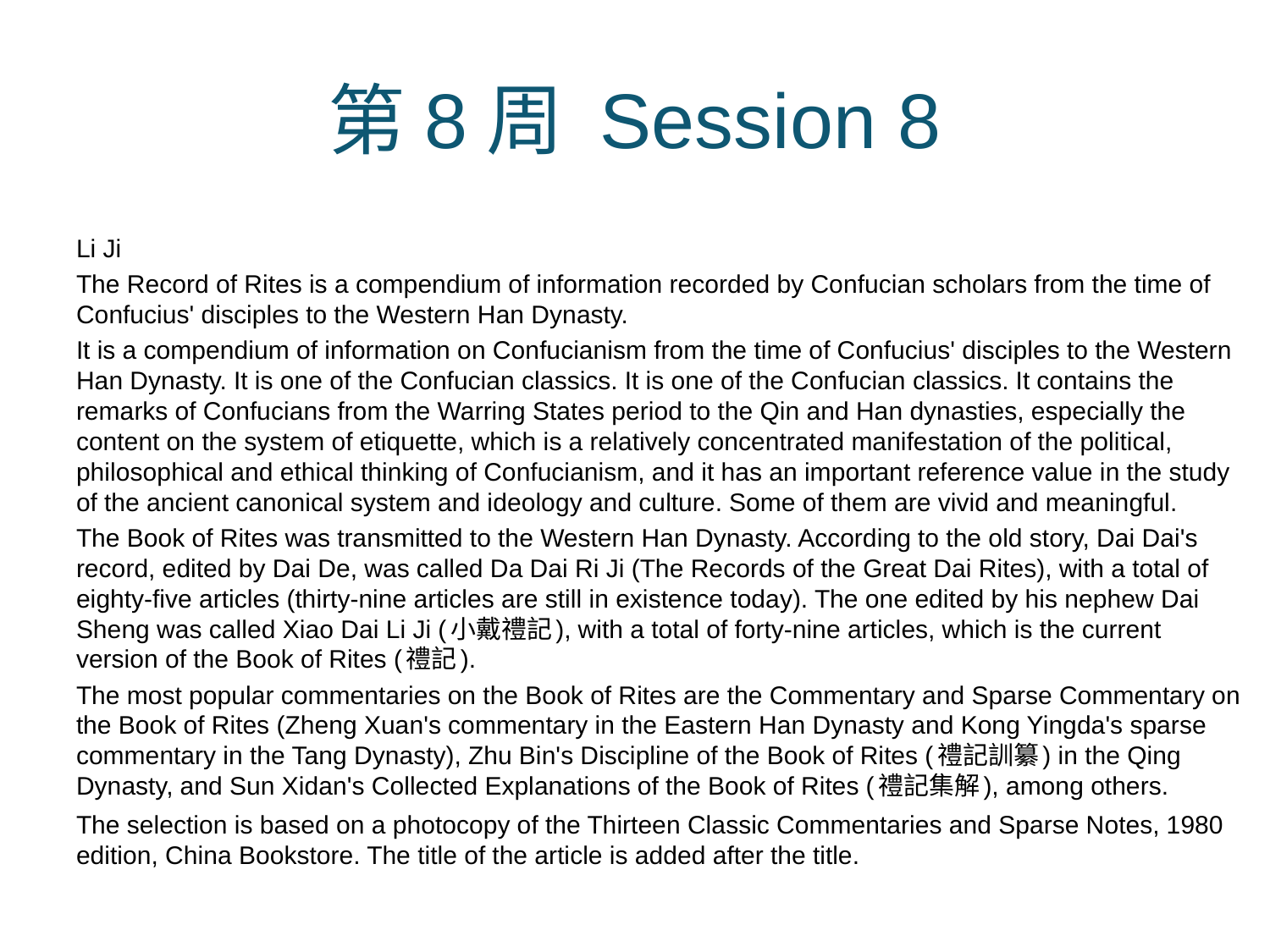

# 第8周 Session 8
Li Ji
The Record of Rites is a compendium of information recorded by Confucian scholars from the time of Confucius' disciples to the Western Han Dynasty.
It is a compendium of information on Confucianism from the time of Confucius' disciples to the Western Han Dynasty. It is one of the Confucian classics. It is one of the Confucian classics. It contains the remarks of Confucians from the Warring States period to the Qin and Han dynasties, especially the content on the system of etiquette, which is a relatively concentrated manifestation of the political, philosophical and ethical thinking of Confucianism, and it has an important reference value in the study of the ancient canonical system and ideology and culture. Some of them are vivid and meaningful.
The Book of Rites was transmitted to the Western Han Dynasty. According to the old story, Dai Dai's record, edited by Dai De, was called Da Dai Ri Ji (The Records of the Great Dai Rites), with a total of eighty-five articles (thirty-nine articles are still in existence today). The one edited by his nephew Dai Sheng was called Xiao Dai Li Ji (小戴禮記), with a total of forty-nine articles, which is the current version of the Book of Rites (禮記).
The most popular commentaries on the Book of Rites are the Commentary and Sparse Commentary on the Book of Rites (Zheng Xuan's commentary in the Eastern Han Dynasty and Kong Yingda's sparse commentary in the Tang Dynasty), Zhu Bin's Discipline of the Book of Rites (禮記訓纂) in the Qing Dynasty, and Sun Xidan's Collected Explanations of the Book of Rites (禮記集解), among others.
The selection is based on a photocopy of the Thirteen Classic Commentaries and Sparse Notes, 1980 edition, China Bookstore. The title of the article is added after the title.